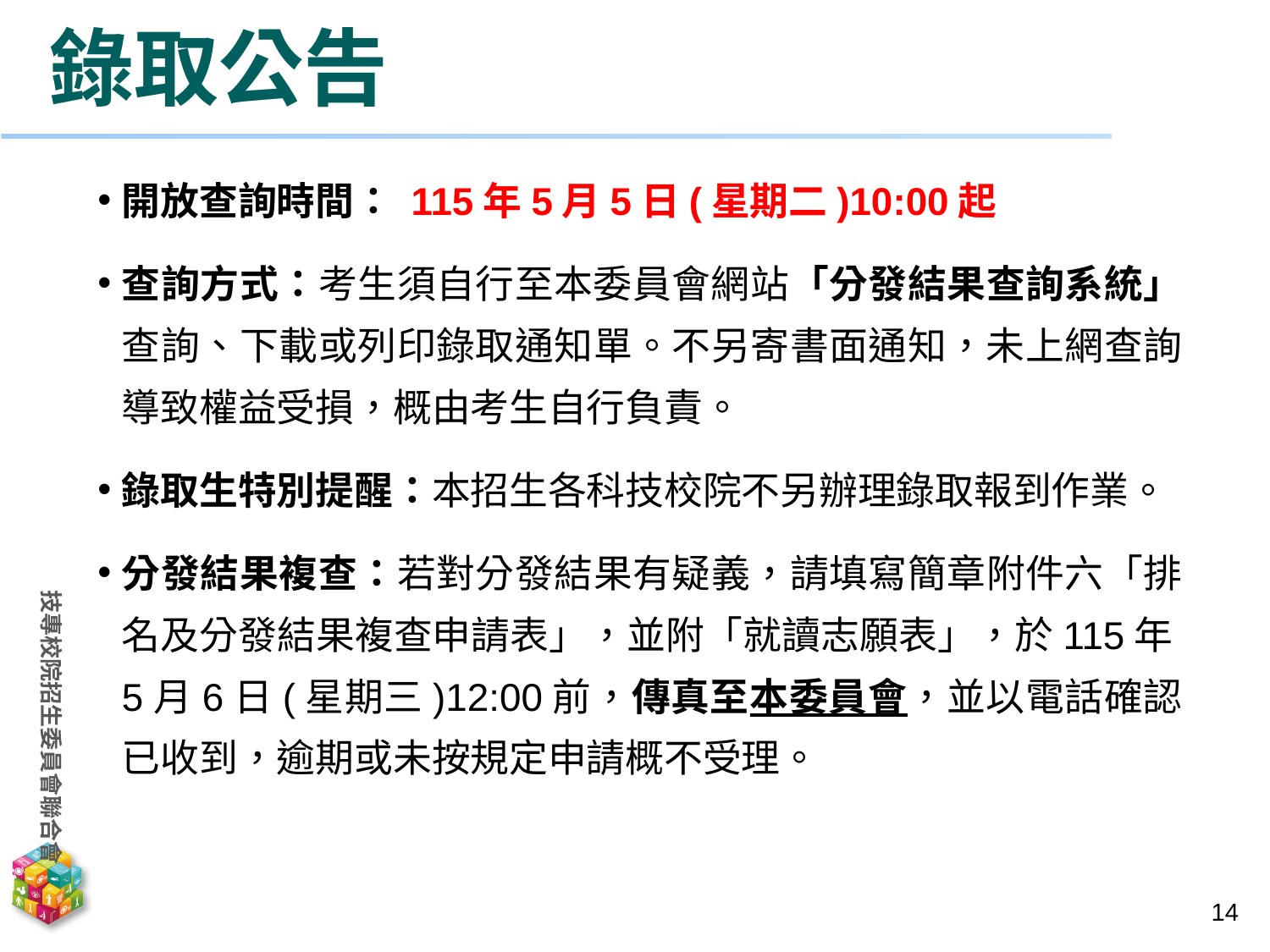

# 錄取公告
開放查詢時間： 115年5月5日(星期二)10:00起
查詢方式：考生須自行至本委員會網站「分發結果查詢系統」查詢、下載或列印錄取通知單。不另寄書面通知，未上網查詢導致權益受損，概由考生自行負責。
錄取生特別提醒：本招生各科技校院不另辦理錄取報到作業。
分發結果複查：若對分發結果有疑義，請填寫簡章附件六「排名及分發結果複查申請表」，並附「就讀志願表」，於115年5月6日(星期三)12:00前，傳真至本委員會，並以電話確認已收到，逾期或未按規定申請概不受理。
14